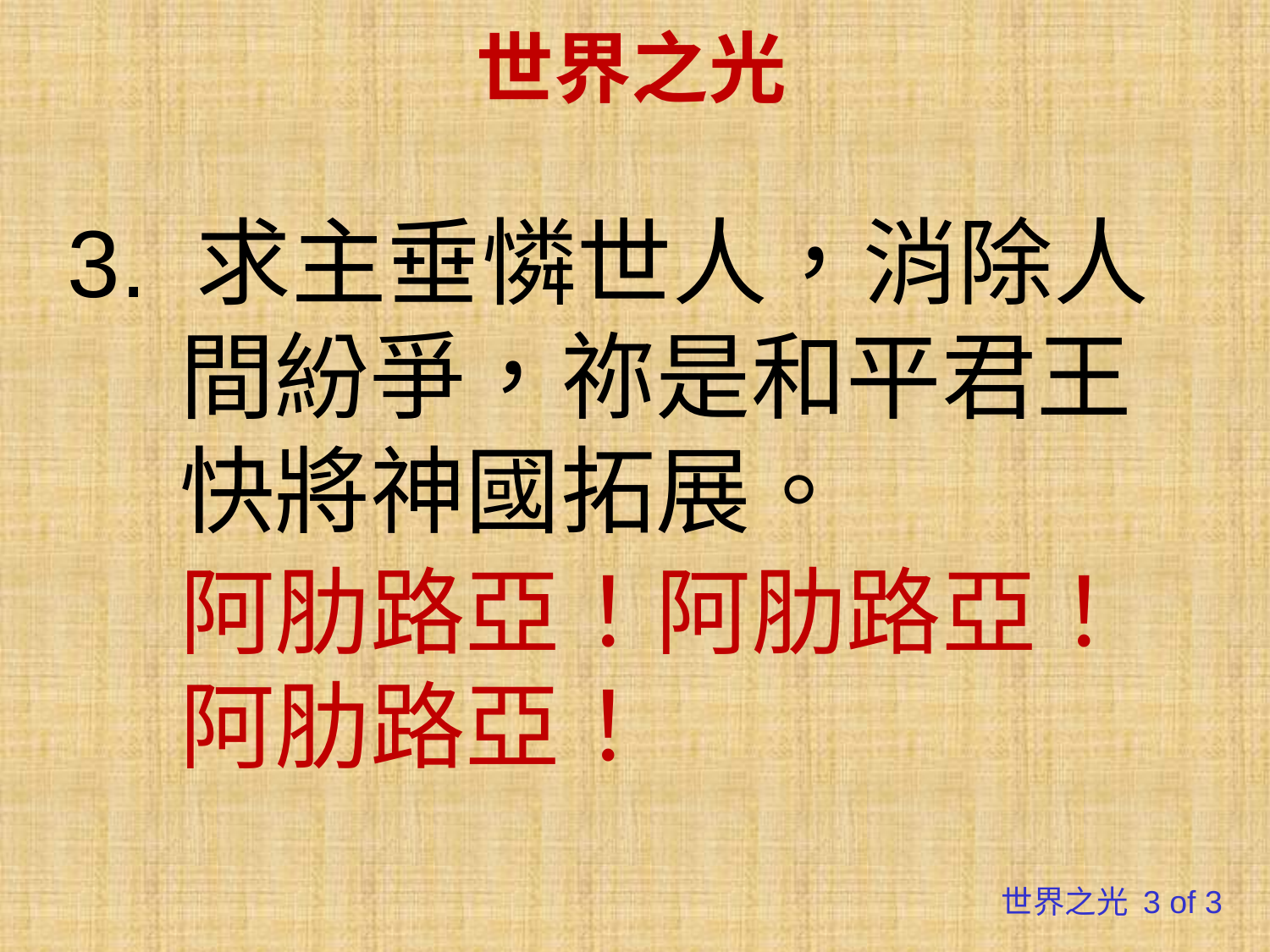

# 世界之光
3. 求主垂憐世人，消除人間紛爭，祢是和平君王快將神國拓展。
阿肋路亞！阿肋路亞！阿肋路亞！

世界之光 3 of 3